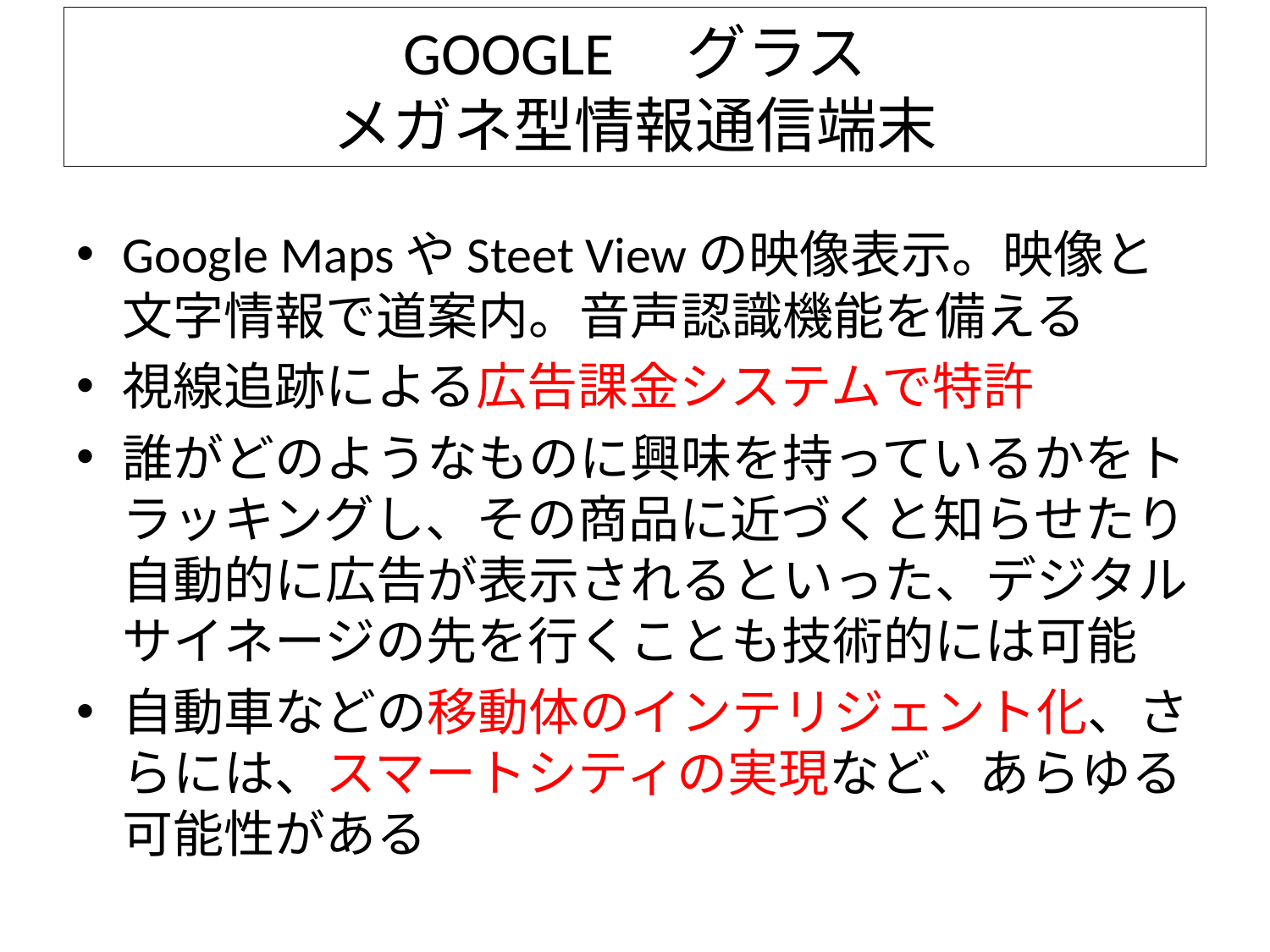

# GOOGLE　グラス メガネ型情報通信端末
Google MapsやSteet Viewの映像表示。映像と文字情報で道案内。音声認識機能を備える
視線追跡による広告課金システムで特許
誰がどのようなものに興味を持っているかをトラッキングし、その商品に近づくと知らせたり自動的に広告が表示されるといった、デジタルサイネージの先を行くことも技術的には可能
自動車などの移動体のインテリジェント化、さらには、スマートシティの実現など、あらゆる可能性がある